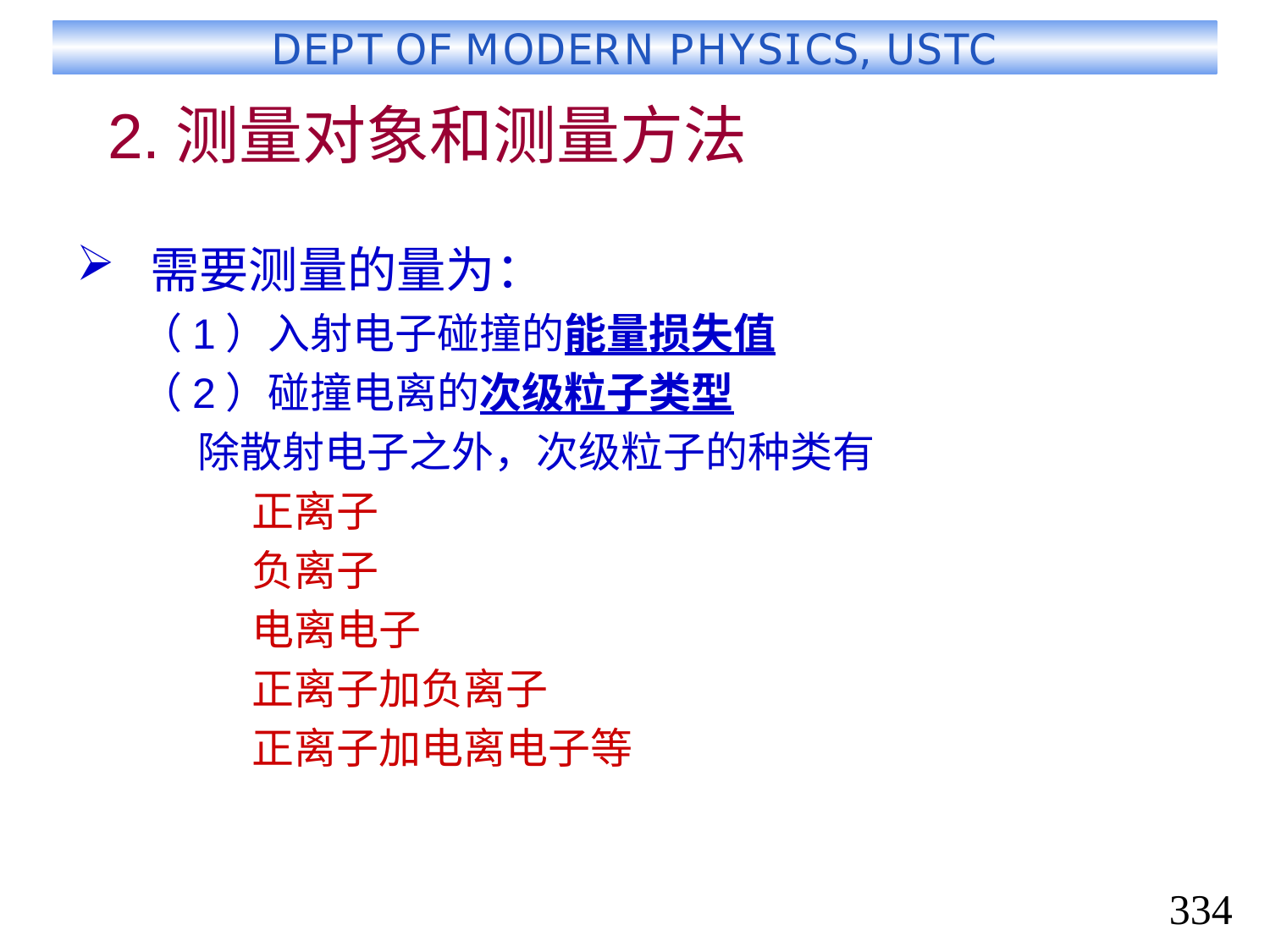

# 2.测量对象和测量方法
需要测量的量为：
（1）入射电子碰撞的能量损失值
（2）碰撞电离的次级粒子类型
     除散射电子之外，次级粒子的种类有
    正离子
    负离子
    电离电子
    正离子加负离子
    正离子加电离电子等